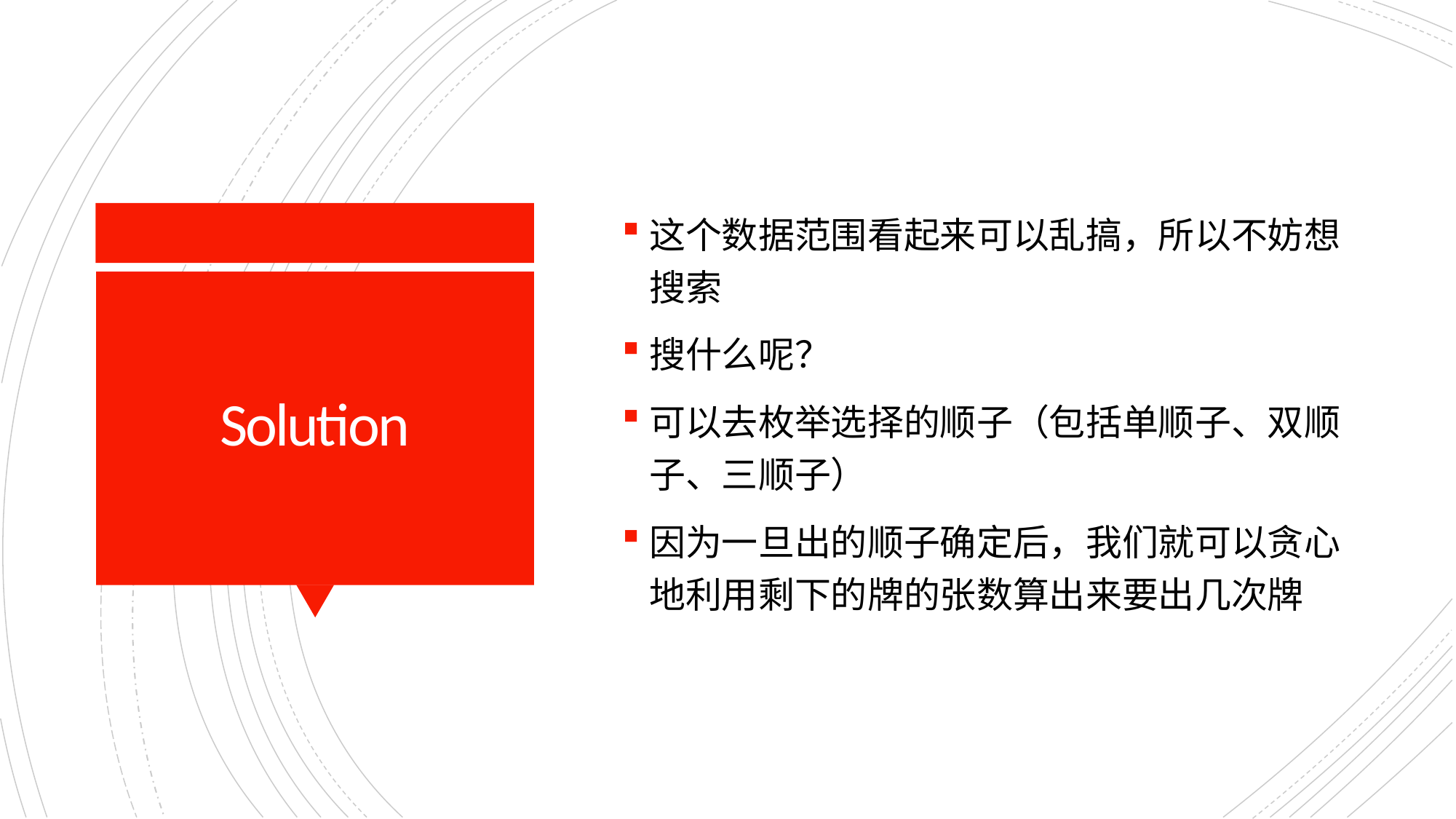

这个数据范围看起来可以乱搞，所以不妨想搜索
搜什么呢？
可以去枚举选择的顺子（包括单顺子、双顺子、三顺子）
因为一旦出的顺子确定后，我们就可以贪心地利用剩下的牌的张数算出来要出几次牌
# Solution